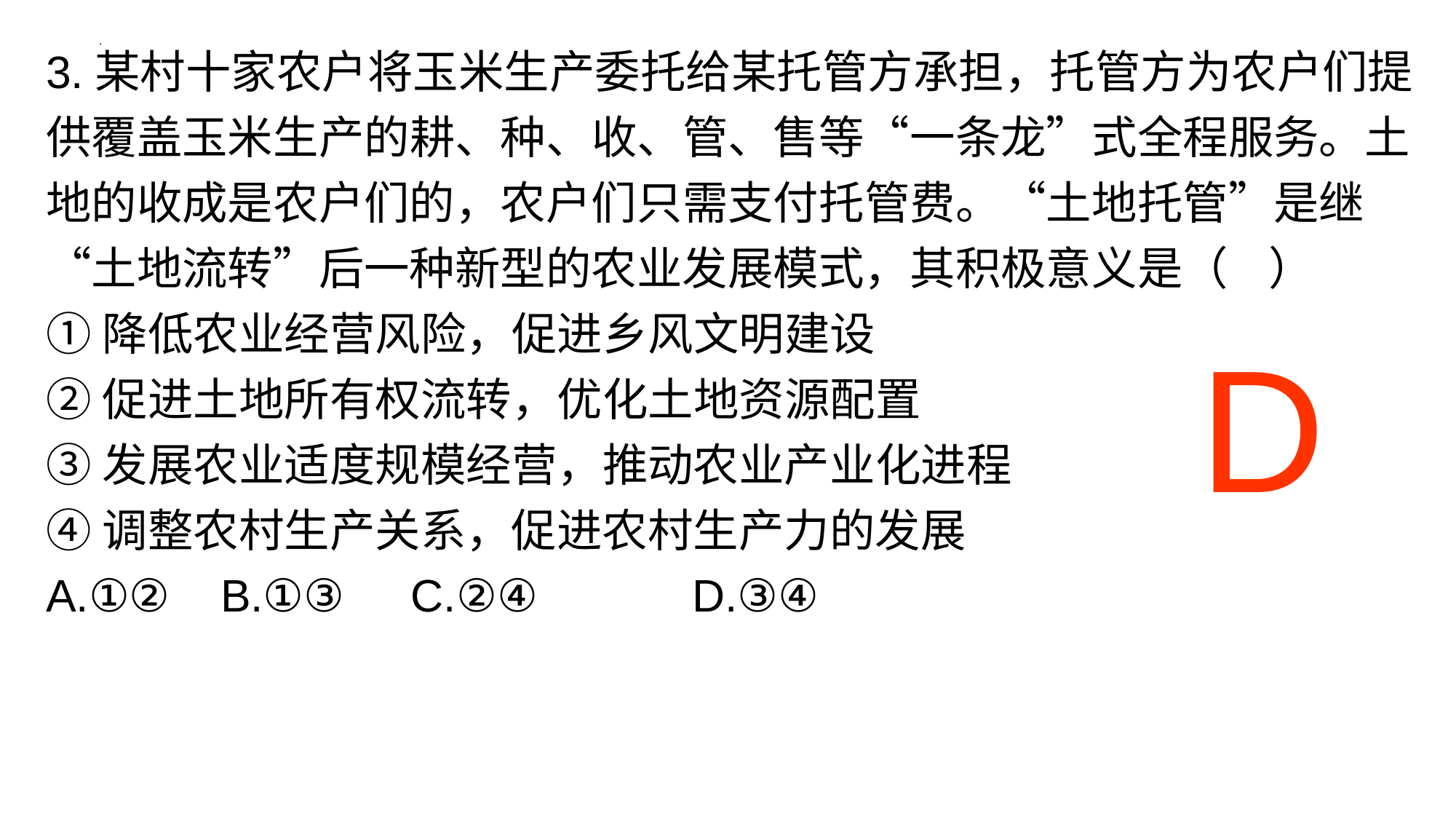

3.某村十家农户将玉米生产委托给某托管方承担，托管方为农户们提供覆盖玉米生产的耕、种、收、管、售等“一条龙”式全程服务。土地的收成是农户们的，农户们只需支付托管费。“土地托管”是继“土地流转”后一种新型的农业发展模式，其积极意义是（    ）
①降低农业经营风险，促进乡风文明建设
②促进土地所有权流转，优化土地资源配置
③发展农业适度规模经营，推动农业产业化进程
④调整农村生产关系，促进农村生产力的发展
A.①②    B.①③	   C.②④	        D.③④
D